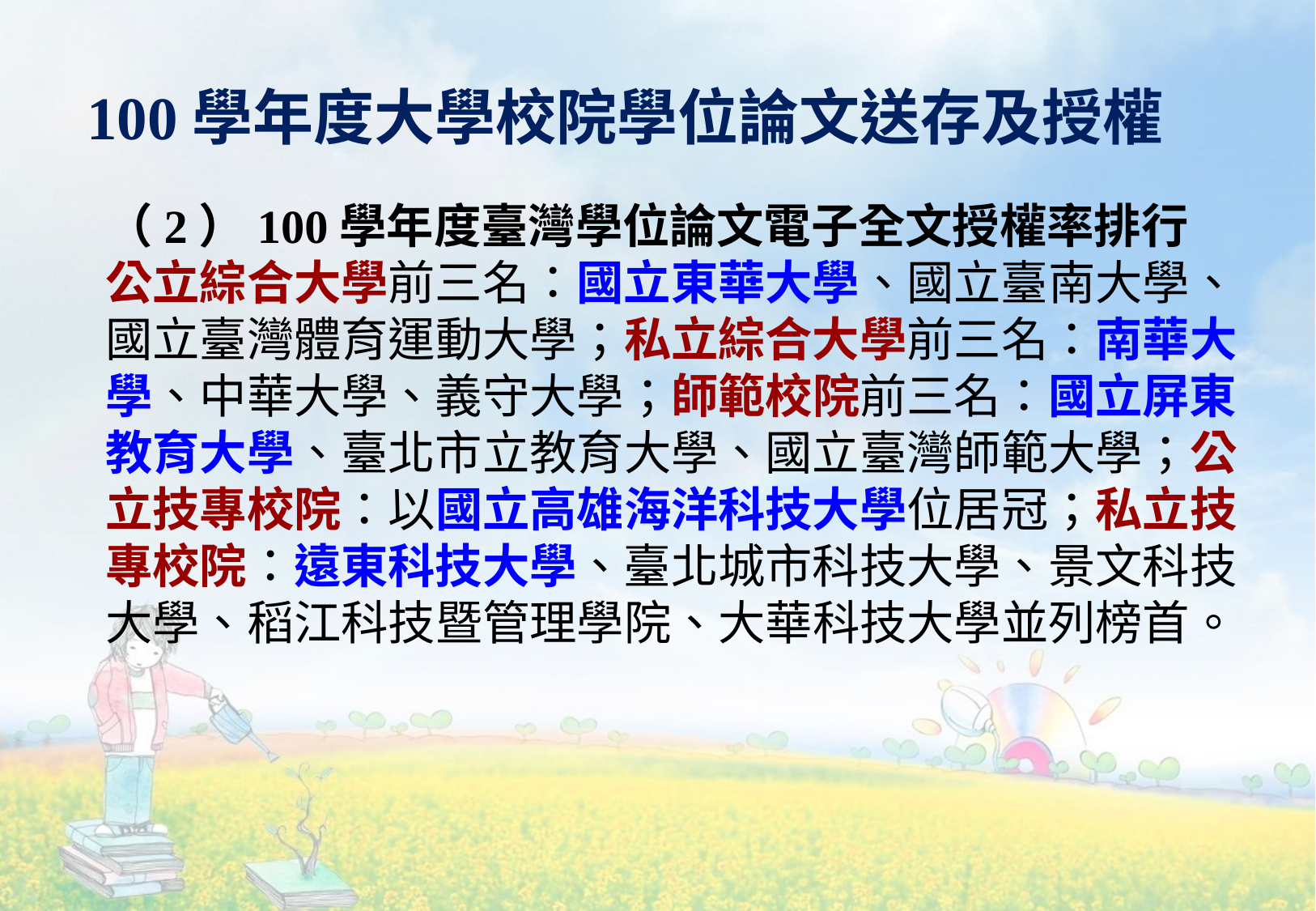

100學年度大學校院學位論文送存及授權
（2）100學年度臺灣學位論文電子全文授權率排行
公立綜合大學前三名：國立東華大學、國立臺南大學、國立臺灣體育運動大學；私立綜合大學前三名：南華大學、中華大學、義守大學；師範校院前三名：國立屏東教育大學、臺北市立教育大學、國立臺灣師範大學；公立技專校院：以國立高雄海洋科技大學位居冠；私立技專校院：遠東科技大學、臺北城市科技大學、景文科技大學、稻江科技暨管理學院、大華科技大學並列榜首。